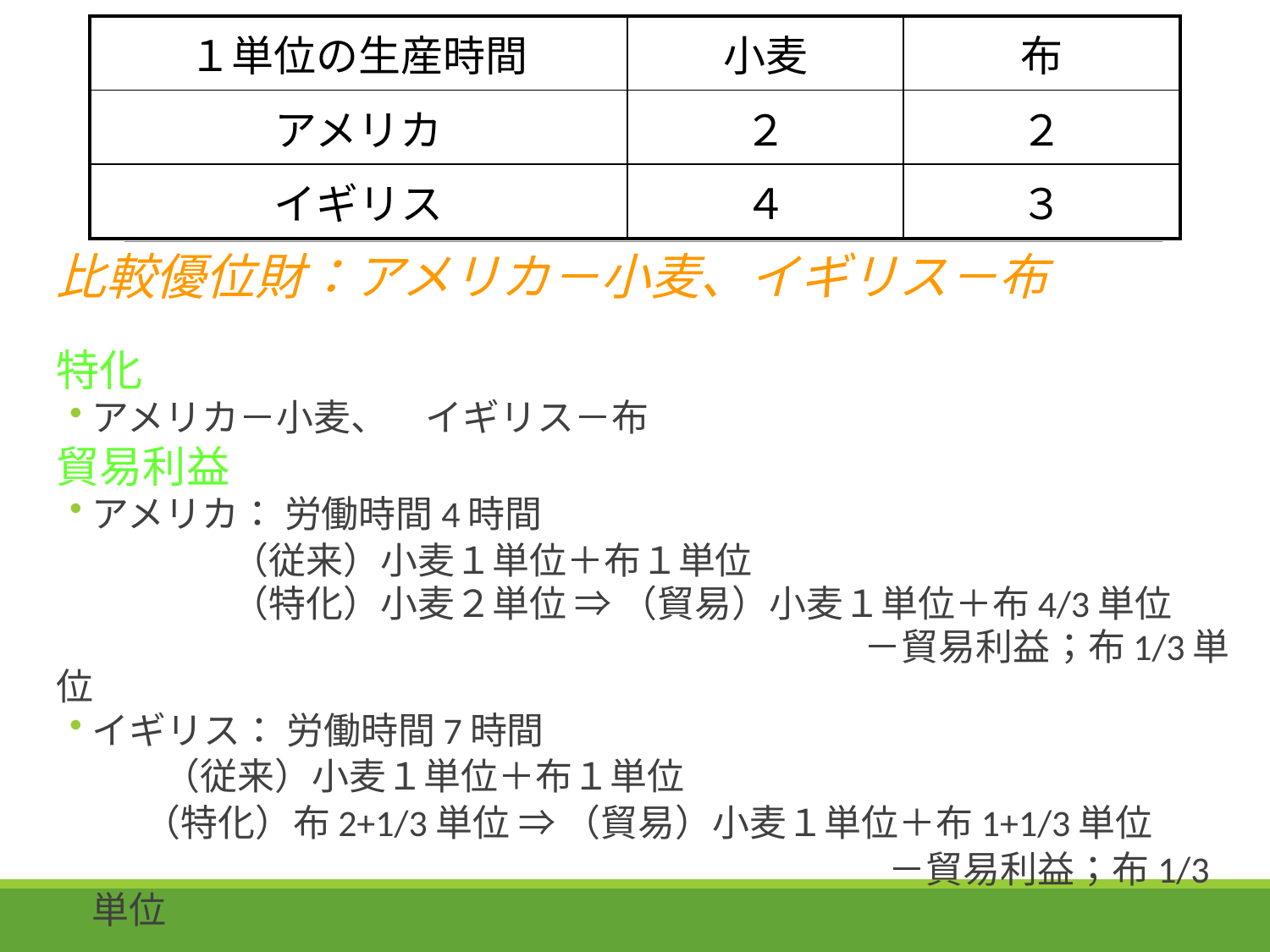

| １単位の生産時間 | 小麦 | 布 |
| --- | --- | --- |
| アメリカ | ２ | ２ |
| イギリス | ４ | ３ |
比較優位財：アメリカ－小麦、イギリス－布
特化
アメリカ－小麦、　イギリス－布
貿易利益
アメリカ： 労働時間4時間
　　　　　（従来）小麦１単位＋布１単位
　　　　　（特化）小麦２単位 ⇒ （貿易）小麦１単位＋布4/3単位
　　　　　　　　　　　　　　　　　　　　　　－貿易利益；布1/3単位
イギリス： 労働時間7時間
　　　（従来）小麦１単位＋布１単位
　　（特化）布2+1/3単位 ⇒ （貿易）小麦１単位＋布1+1/3単位
　　　　　　　　　　　　　　　　　　　　　　－貿易利益；布1/3単位